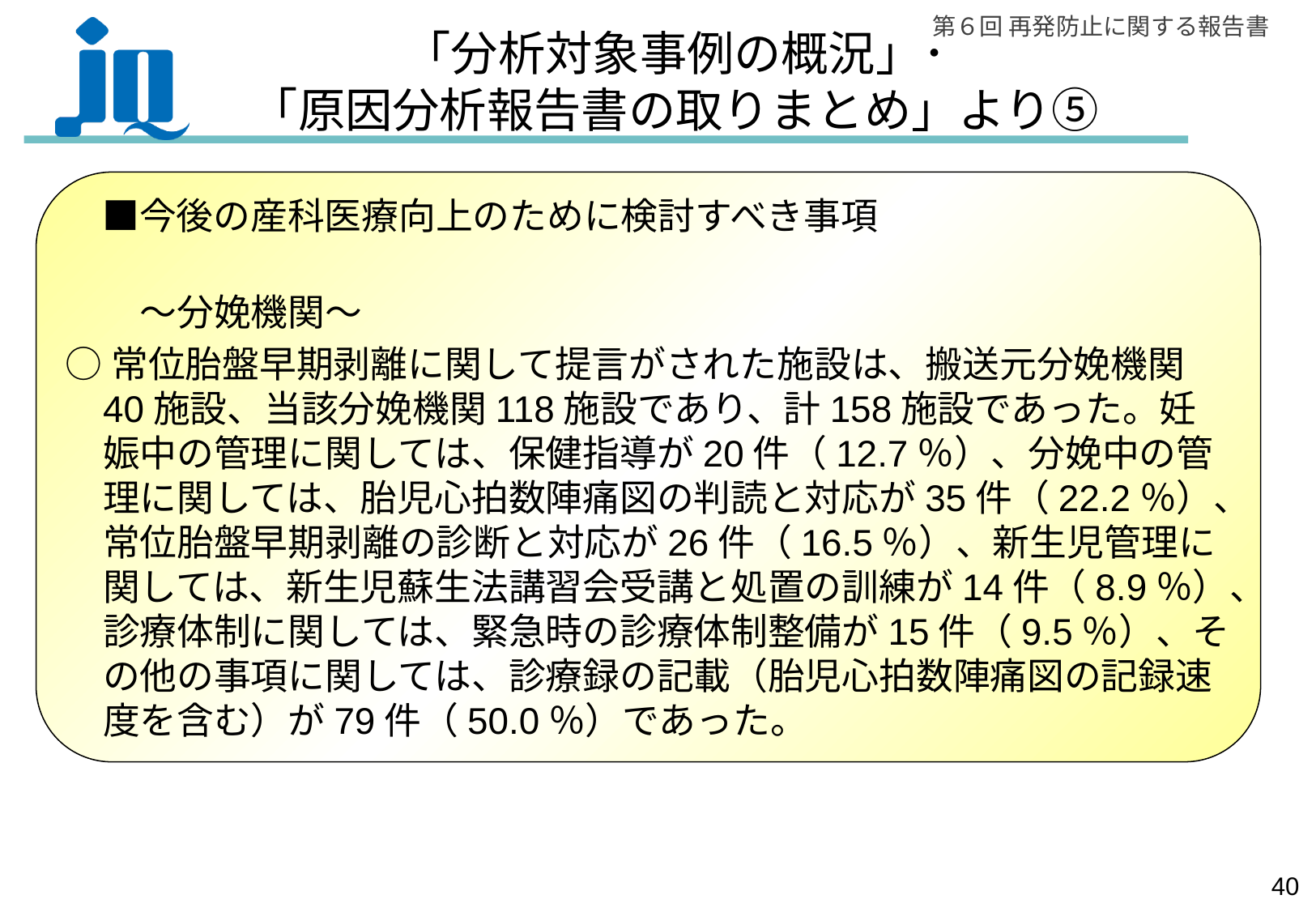

# 「分析対象事例の概況」･ 「原因分析報告書の取りまとめ」より⑤
　■今後の産科医療向上のために検討すべき事項
　　　　　　　　　　　　　　　　　　　　　　　　　　　　　　　　～分娩機関～
○常位胎盤早期剥離に関して提言がされた施設は、搬送元分娩機関40施設、当該分娩機関118施設であり、計158施設であった。妊娠中の管理に関しては、保健指導が20件（12.7％）、分娩中の管理に関しては、胎児心拍数陣痛図の判読と対応が35件（22.2％）、常位胎盤早期剥離の診断と対応が26件（16.5％）、新生児管理に関しては、新生児蘇生法講習会受講と処置の訓練が14件（8.9％）、診療体制に関しては、緊急時の診療体制整備が15件（9.5％）、その他の事項に関しては、診療録の記載（胎児心拍数陣痛図の記録速度を含む）が79件（50.0％）であった。
40